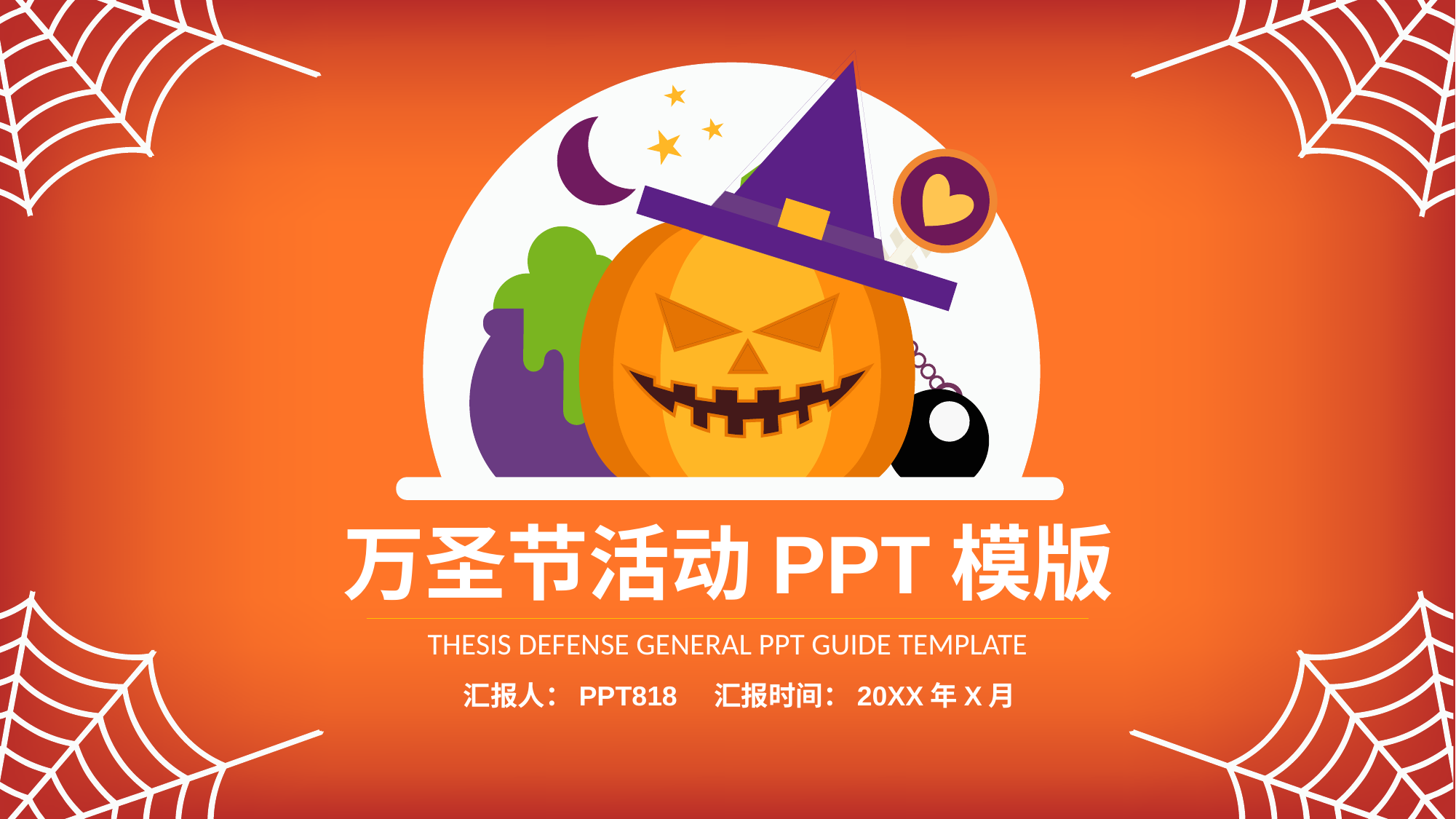

万圣节活动PPT模版

THESIS DEFENSE GENERAL PPT GUIDE TEMPLATE
汇报人：PPT818
汇报时间：20XX年X月